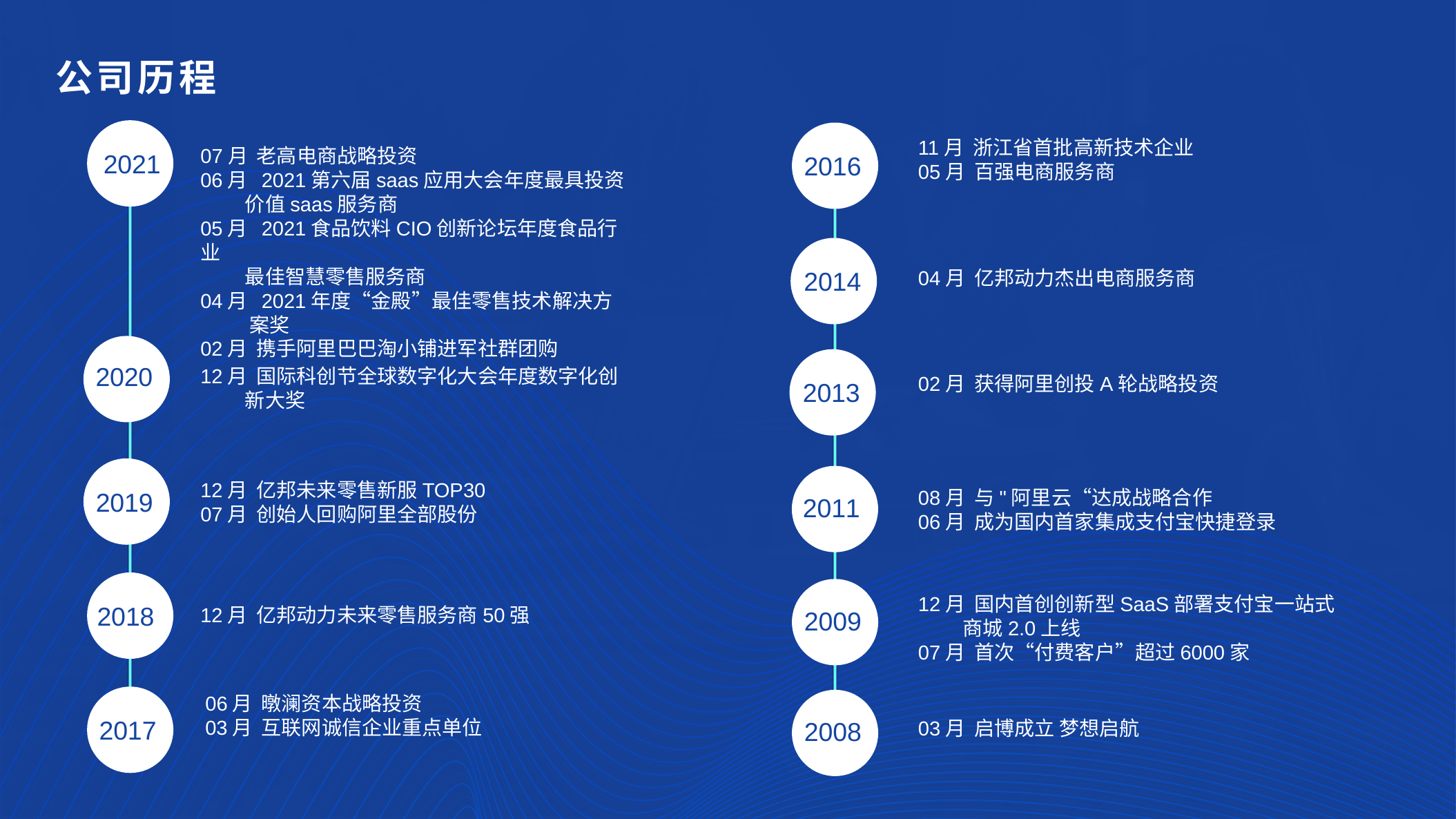

公司历程

11月  浙江省首批高新技术企业
05月  百强电商服务商
07月  老高电商战略投资
06月  2021第六届saas应用大会年度最具投资
         价值saas服务商
05月  2021食品饮料CIO创新论坛年度食品行业
         最佳智慧零售服务商
04月  2021年度“金殿”最佳零售技术解决方
          案奖
02月  携手阿里巴巴淘小铺进军社群团购

2021
2016

04月  亿邦动力杰出电商服务商
2014

2020
12月  国际科创节全球数字化大会年度数字化创
         新大奖
02月  获得阿里创投A轮战略投资
2013

12月  亿邦未来零售新服TOP30
07月  创始人回购阿里全部股份
08月  与"阿里云“达成战略合作
06月  成为国内首家集成支付宝快捷登录
2019
2011

2009
12月  国内首创创新型SaaS部署支付宝一站式
         商城2.0上线
07月  首次“付费客户”超过6000家
2018
12月  亿邦动力未来零售服务商50强

06月  暾澜资本战略投资
03月  互联网诚信企业重点单位

2008
03月  启博成立 梦想启航
2017